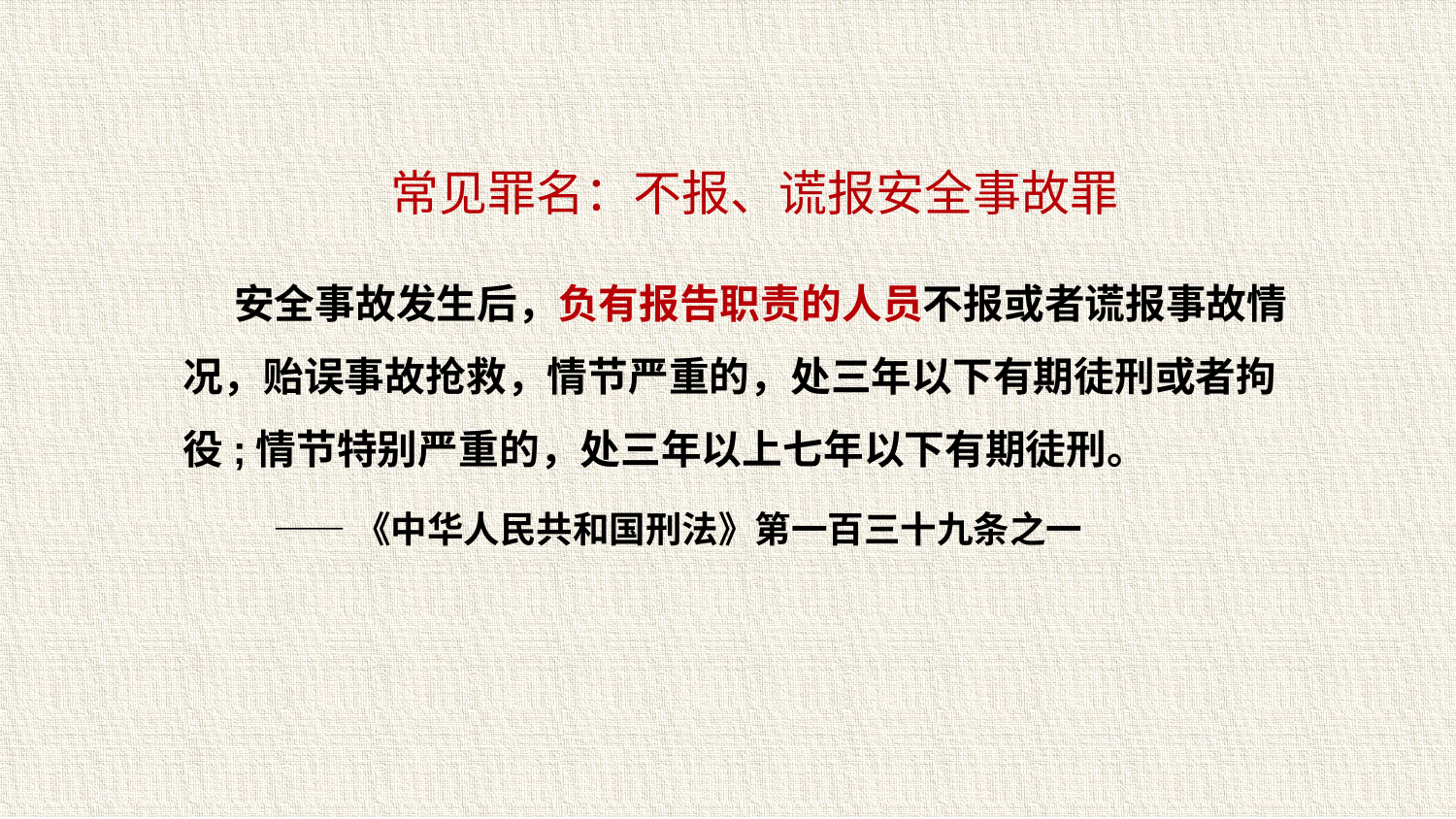

常见罪名：不报、谎报安全事故罪
      安全事故发生后，负有报告职责的人员不报或者谎报事故情况，贻误事故抢救，情节严重的，处三年以下有期徒刑或者拘役;情节特别严重的，处三年以上七年以下有期徒刑。
           ——《中华人民共和国刑法》第一百三十九条之一